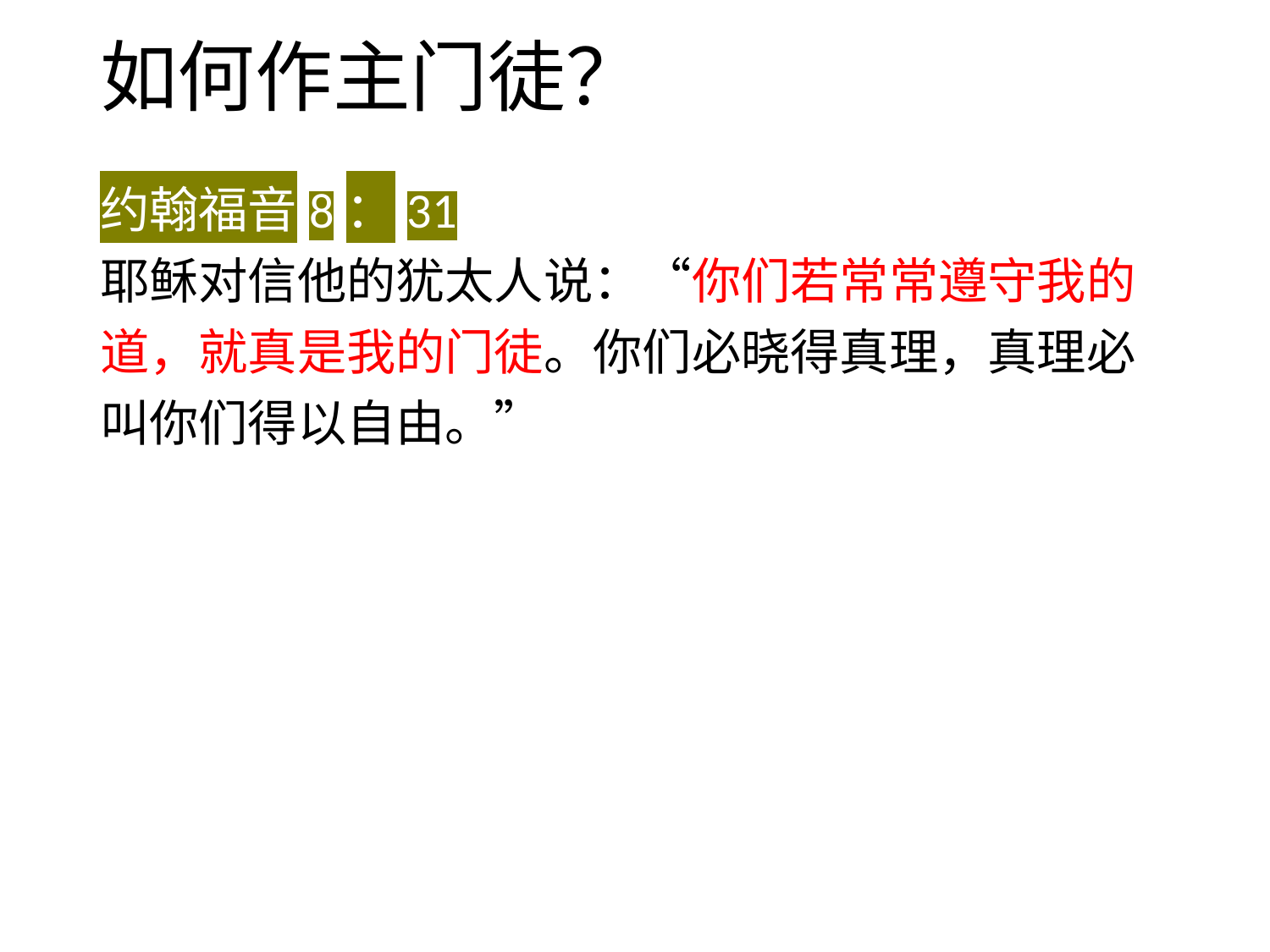

# 如何作主门徒？
约翰福音8：31
耶稣对信他的犹太人说：“你们若常常遵守我的道，就真是我的门徒。你们必晓得真理，真理必叫你们得以自由。”